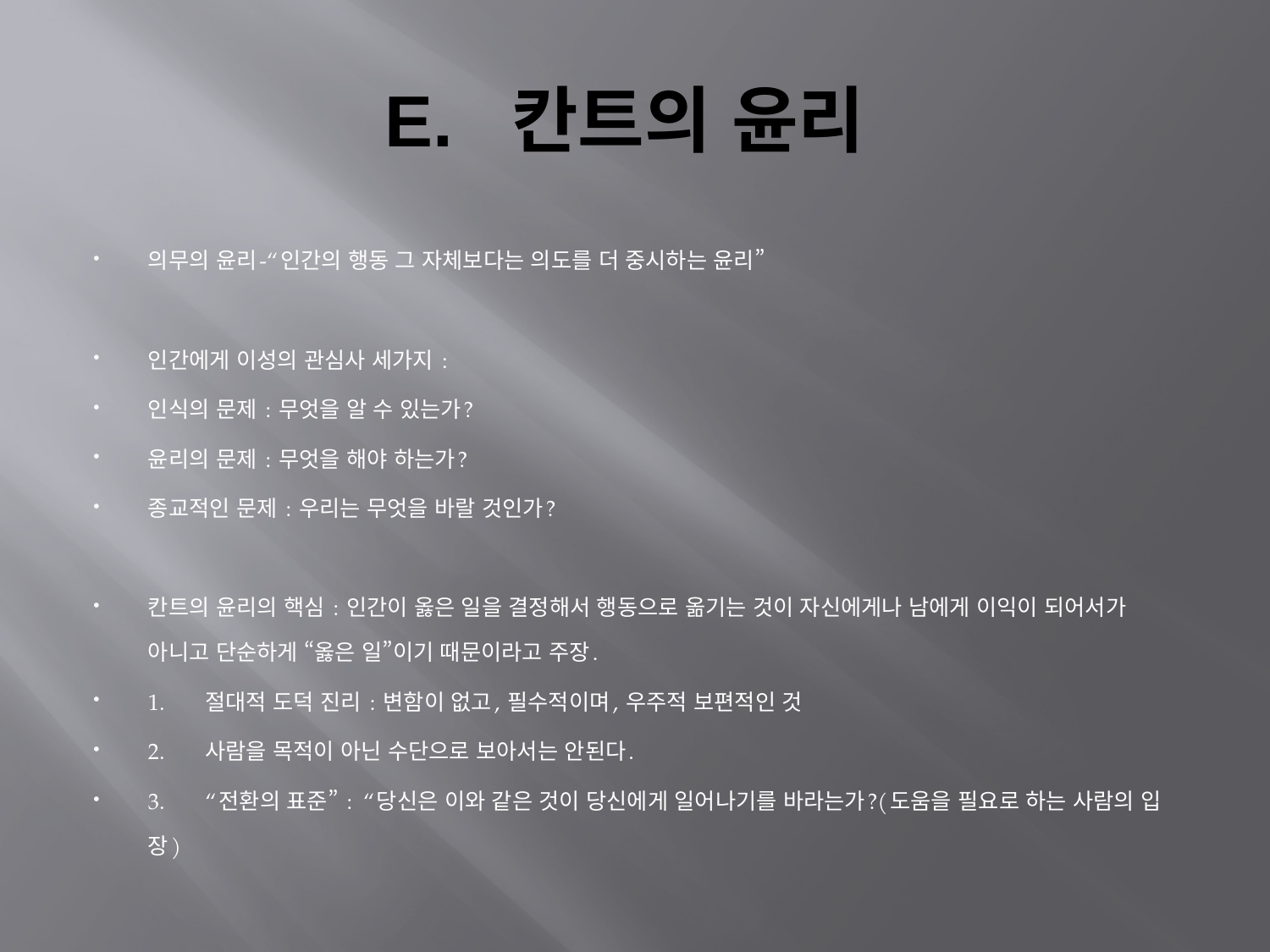

# E.	칸트의 윤리
의무의 윤리-“인간의 행동 그 자체보다는 의도를 더 중시하는 윤리”

인간에게 이성의 관심사 세가지 :
인식의 문제 : 무엇을 알 수 있는가?
윤리의 문제 : 무엇을 해야 하는가?
종교적인 문제 : 우리는 무엇을 바랄 것인가?

칸트의 윤리의 핵심 : 인간이 옳은 일을 결정해서 행동으로 옮기는 것이 자신에게나 남에게 이익이 되어서가 아니고 단순하게 “옳은 일”이기 때문이라고 주장.
1.	절대적 도덕 진리 : 변함이 없고, 필수적이며, 우주적 보편적인 것
2.	사람을 목적이 아닌 수단으로 보아서는 안된다.
3.	“전환의 표준” :  “당신은 이와 같은 것이 당신에게 일어나기를 바라는가?(도움을 필요로 하는 사람의 입장)